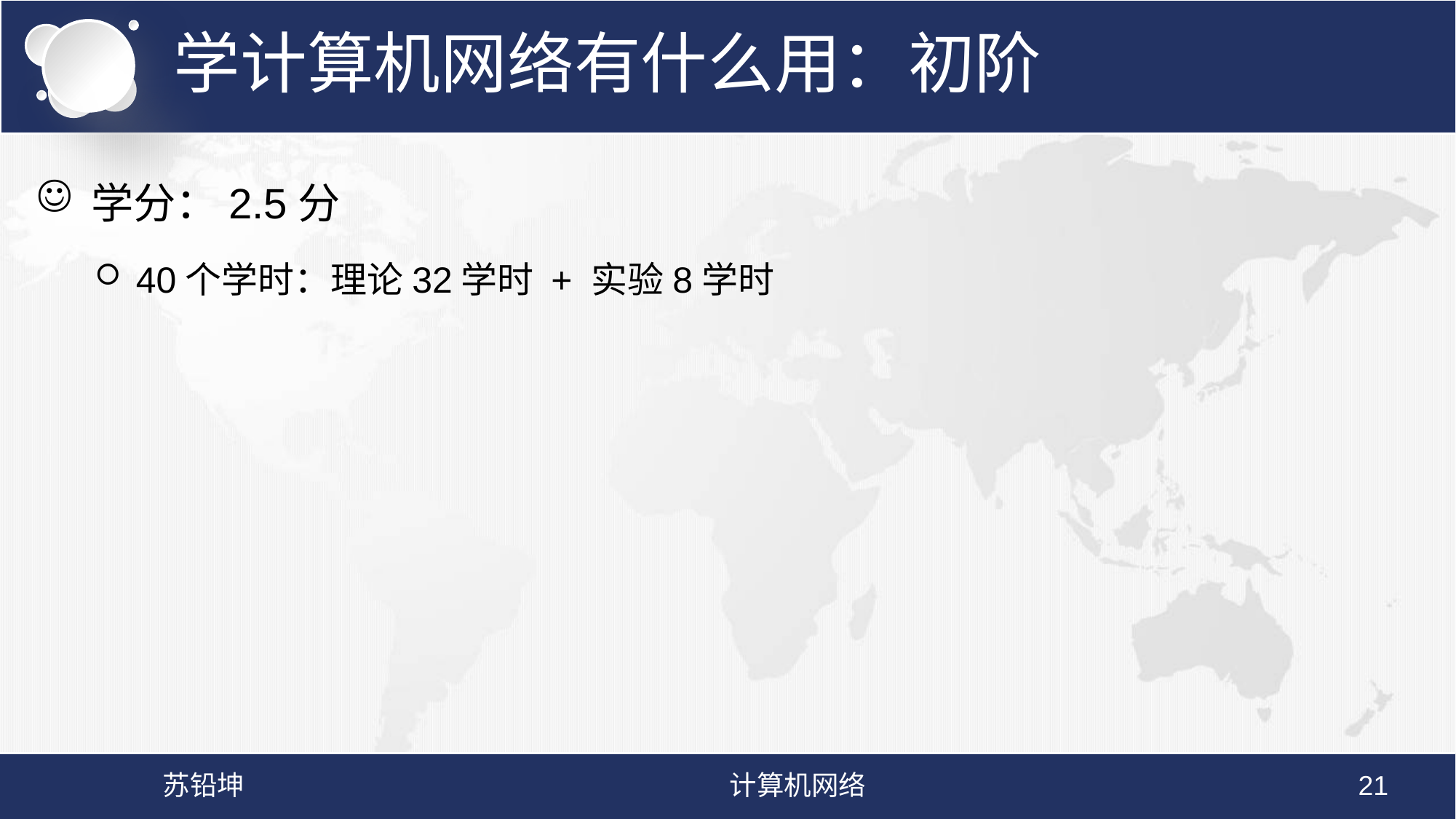

# 学计算机网络有什么用：初阶

学分：2.5分
40个学时：理论32学时 + 实验8学时

苏铅坤
计算机网络
21